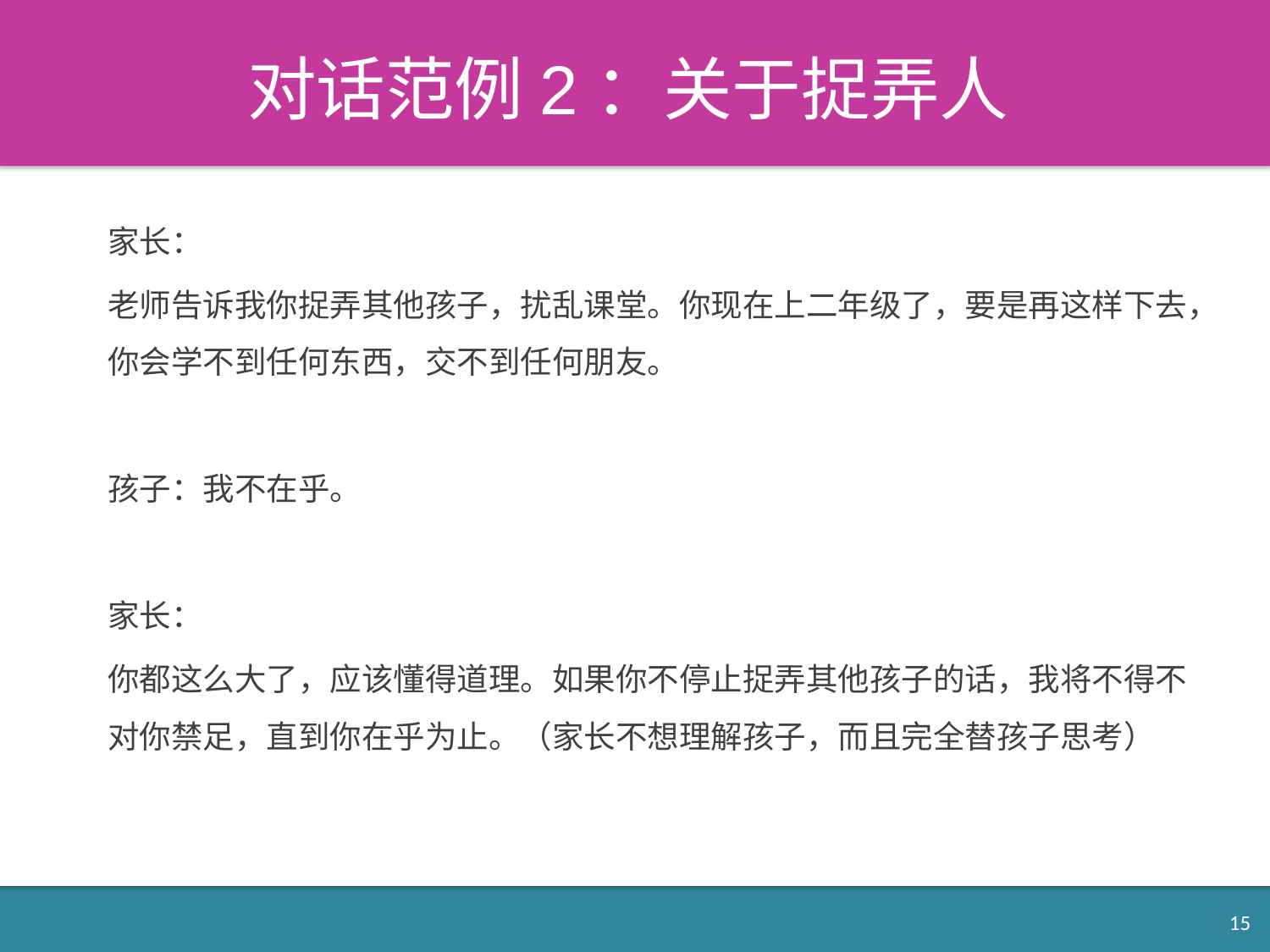

# 对话范例2：关于捉弄人
家长：
老师告诉我你捉弄其他孩子，扰乱课堂。你现在上二年级了，要是再这样下去，你会学不到任何东西，交不到任何朋友。

孩子：我不在乎。

家长：
你都这么大了，应该懂得道理。如果你不停止捉弄其他孩子的话，我将不得不对你禁足，直到你在乎为止。（家长不想理解孩子，而且完全替孩子思考）